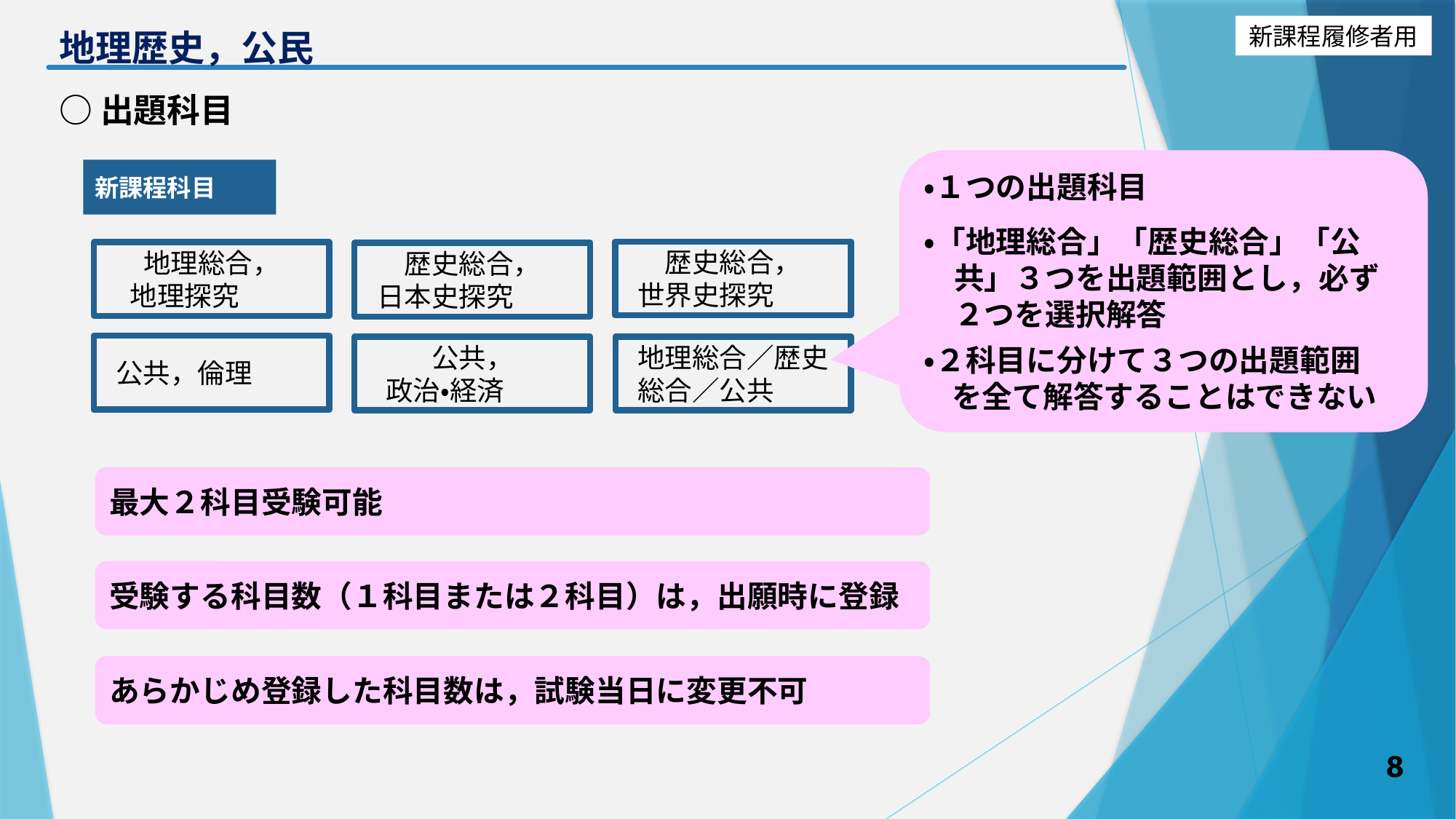

# 地理歴史，公民
○出題科目
・１つの出題科目
・「地理総合」「歴史総合」「公
　共」３つを出題範囲とし，必ず
　２つを選択解答
・２科目に分けて３つの出題範囲
   を全て解答することはできない
新課程科目
歴史総合，
世界史探究
地理総合，
地理探究
歴史総合，
日本史探究
公共，倫理
公共，
政治・経済
地理総合／歴史総合／公共
最大２科目受験可能
受験する科目数（１科目または２科目）は，出願時に登録
あらかじめ登録した科目数は，試験当日に変更不可
8